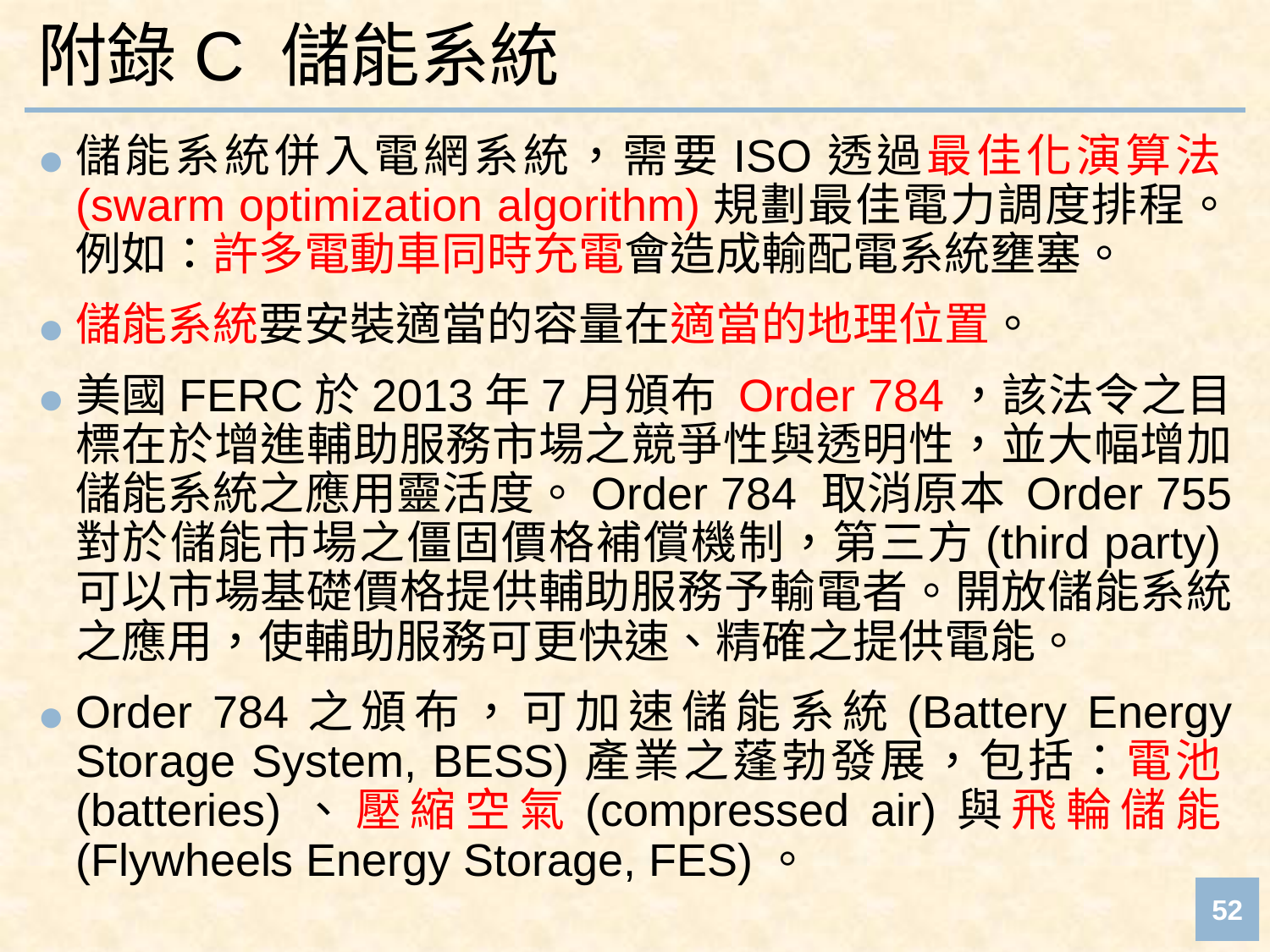

# 附錄C 儲能系統
儲能系統併入電網系統，需要ISO透過最佳化演算法(swarm optimization algorithm)規劃最佳電力調度排程。例如：許多電動車同時充電會造成輸配電系統壅塞。
儲能系統要安裝適當的容量在適當的地理位置。
美國FERC於2013年7月頒布 Order 784，該法令之目標在於增進輔助服務市場之競爭性與透明性，並大幅增加儲能系統之應用靈活度。Order 784 取消原本 Order 755 對於儲能市場之僵固價格補償機制，第三方(third party)可以市場基礎價格提供輔助服務予輸電者。開放儲能系統之應用，使輔助服務可更快速、精確之提供電能。
Order 784之頒布，可加速儲能系統(Battery Energy Storage System, BESS)產業之蓬勃發展，包括：電池(batteries)、壓縮空氣(compressed air)與飛輪儲能(Flywheels Energy Storage, FES)。

52